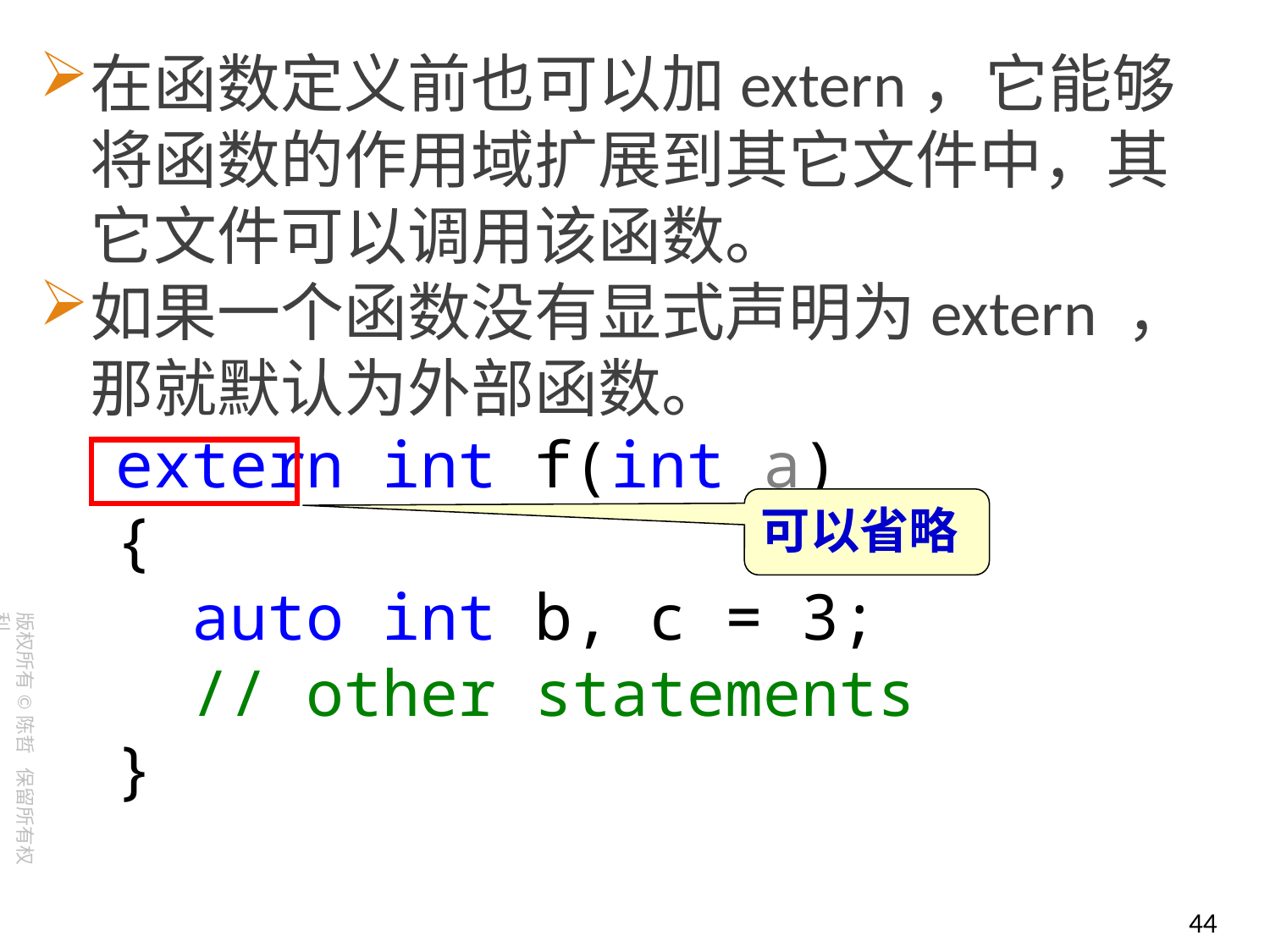

在函数定义前也可以加extern，它能够将函数的作用域扩展到其它文件中，其它文件可以调用该函数。
如果一个函数没有显式声明为extern ，那就默认为外部函数。
  extern int f(int a)
  {
    auto int b, c = 3;
    // other statements
  }

可以省略
44